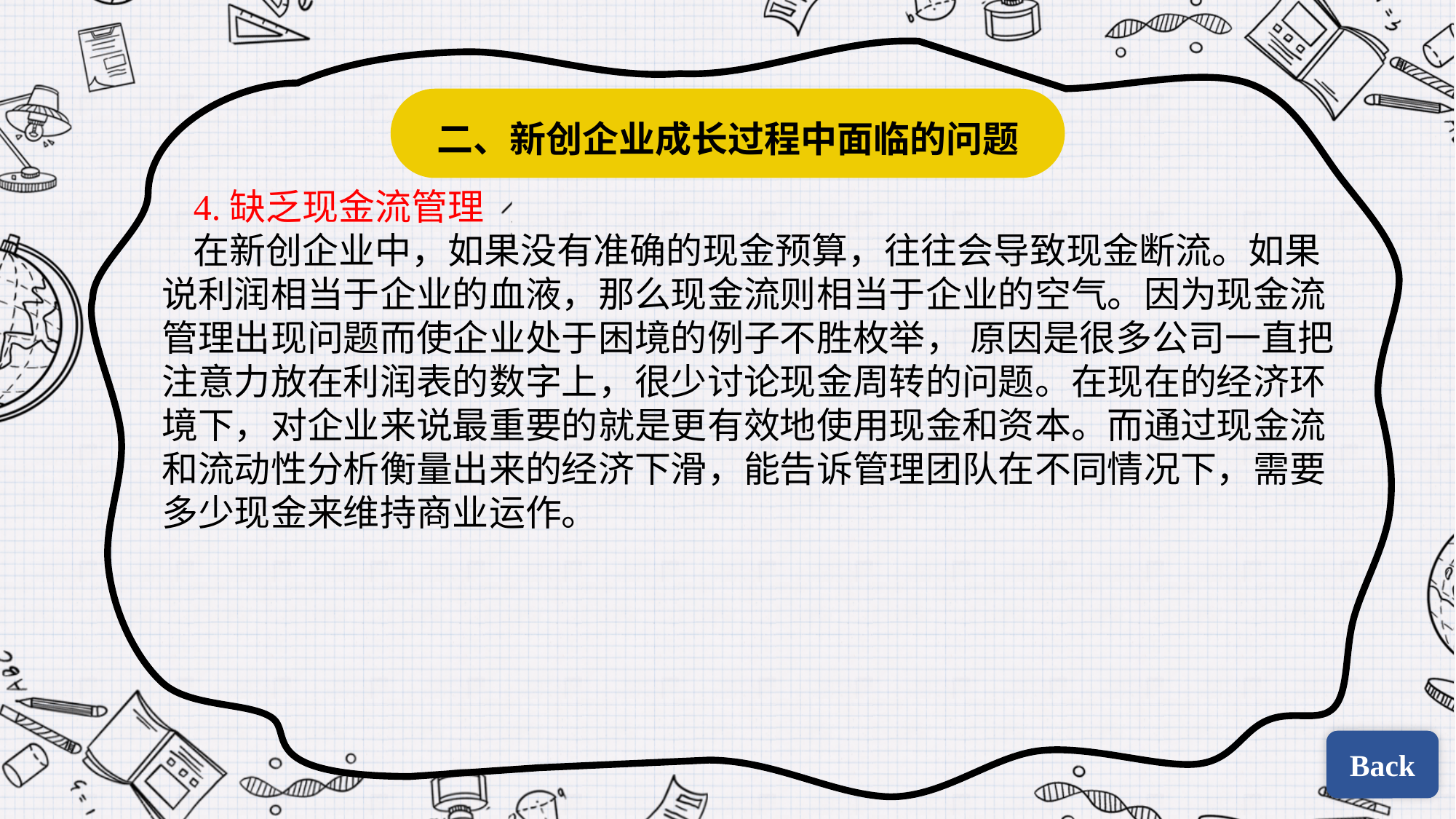

二、新创企业成长过程中面临的问题
4.缺乏现金流管理
在新创企业中，如果没有准确的现金预算，往往会导致现金断流。如果说利润相当于企业的血液，那么现金流则相当于企业的空气。因为现金流管理出现问题而使企业处于困境的例子不胜枚举， 原因是很多公司一直把注意力放在利润表的数字上，很少讨论现金周转的问题。在现在的经济环境下，对企业来说最重要的就是更有效地使用现金和资本。而通过现金流和流动性分析衡量出来的经济下滑，能告诉管理团队在不同情况下，需要多少现金来维持商业运作。

Back